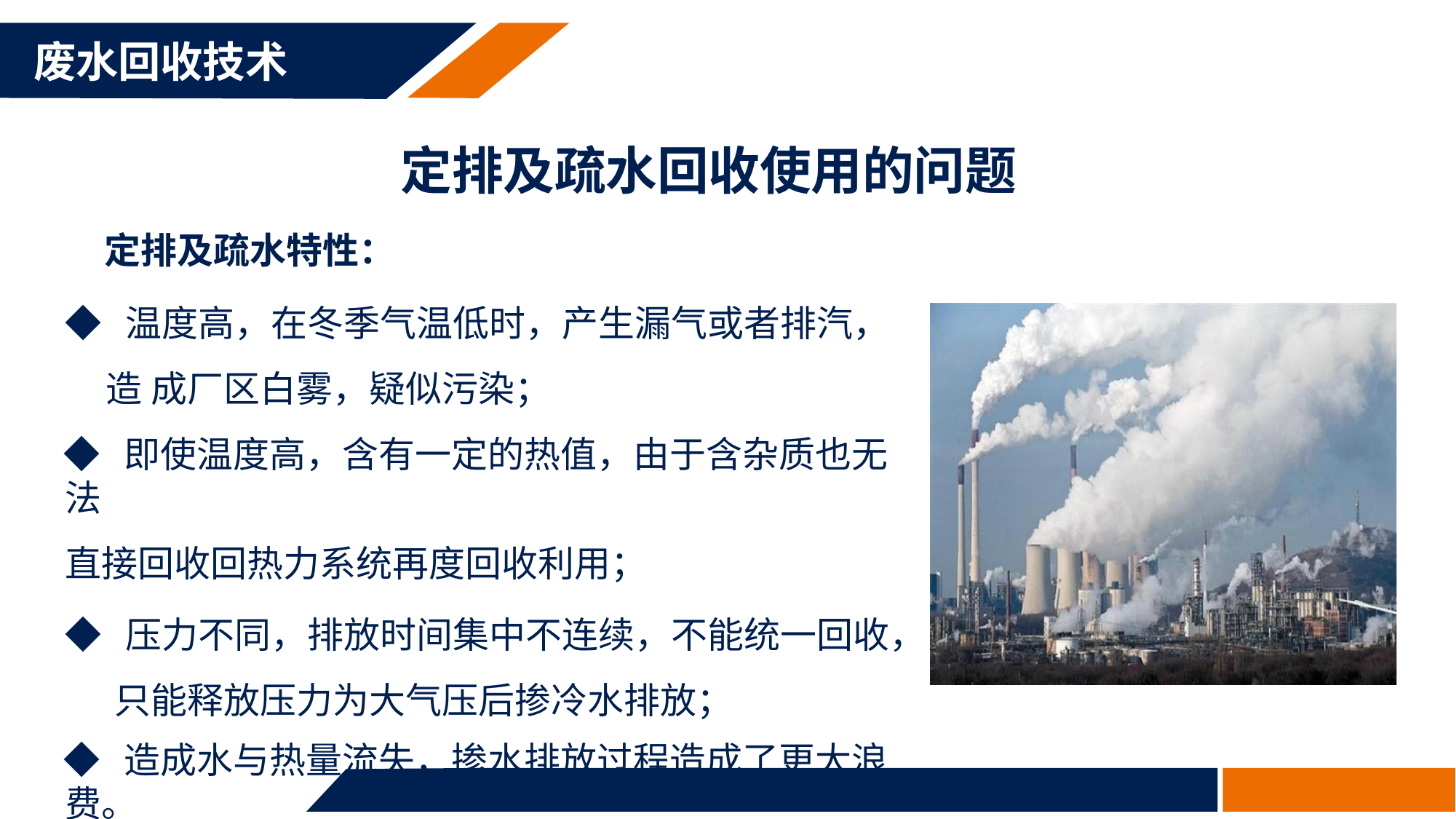

废水回收技术
# 定排及疏水回收使用的问题
定排及疏水特性：
◆ 温度高，在冬季气温低时，产生漏气或者排汽，造 成厂区白雾，疑似污染；
◆ 即使温度高，含有一定的热值，由于含杂质也无法
直接回收回热力系统再度回收利用；
◆ 压力不同，排放时间集中不连续，不能统一回收， 只能释放压力为大气压后掺冷水排放；
◆ 造成水与热量流失，掺水排放过程造成了更大浪费。